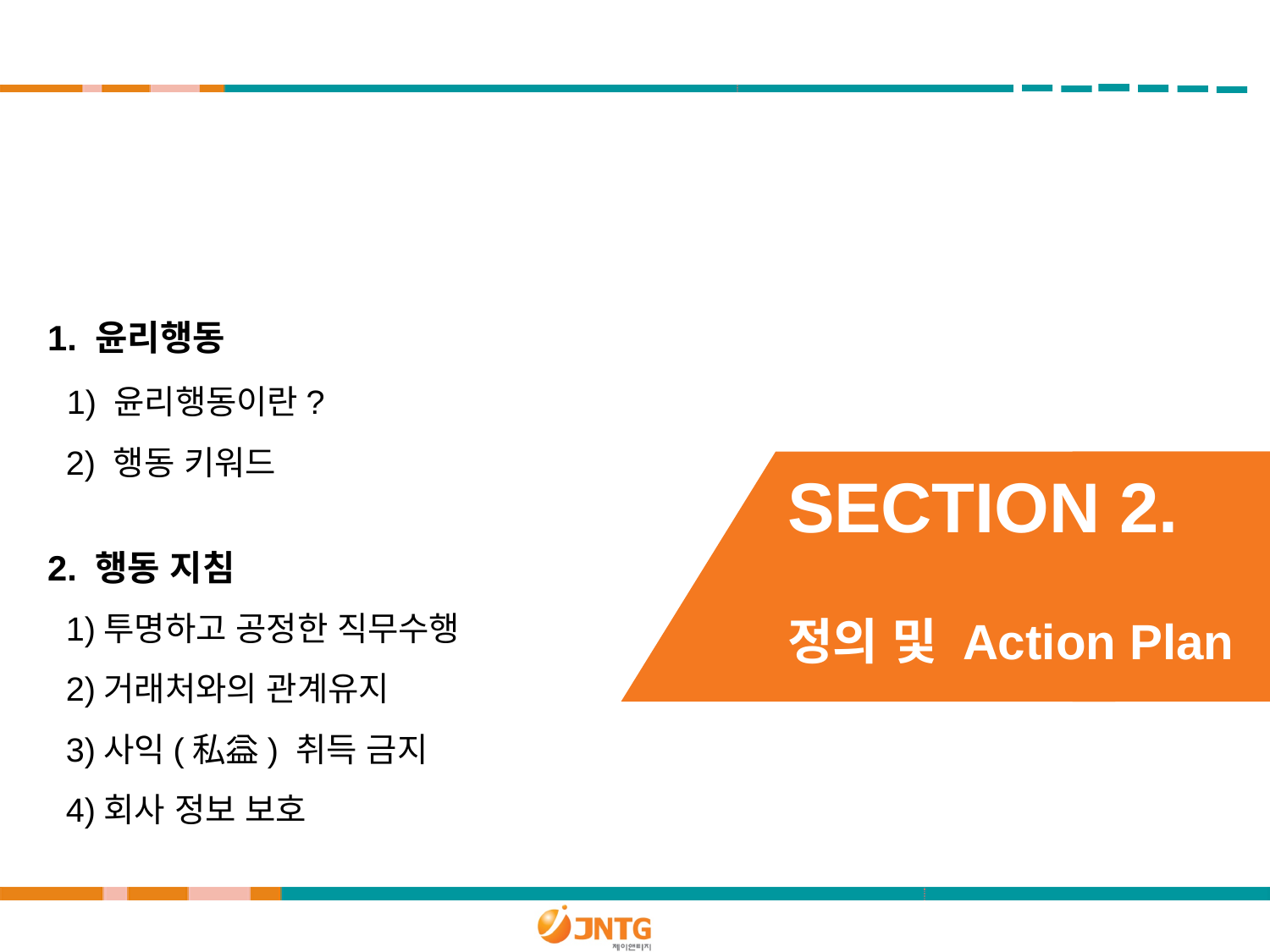

1. 윤리행동
  1) 윤리행동이란?
  2) 행동 키워드

2. 행동 지침
  1)투명하고 공정한 직무수행
  2)거래처와의 관계유지
  3)사익(私益) 취득 금지
  4)회사 정보 보호

SECTION 2.

정의 및 Action Plan